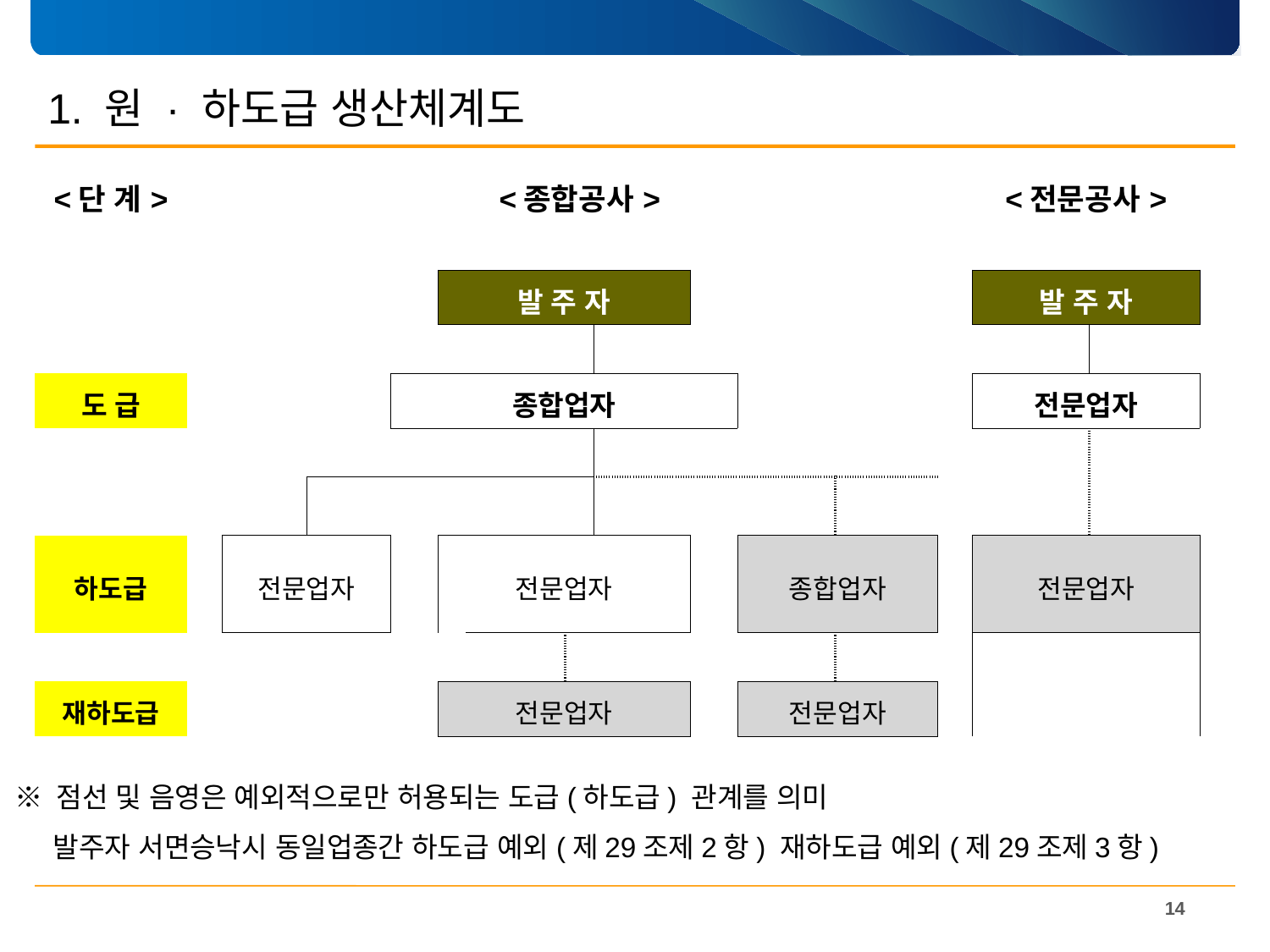

# 1. 원 · 하도급 생산체계도
| <단 계> |  | <종합공사> |  |  |  |  |  |  |  |  |  |  |  | <전문공사> |  |  |  |  |  |
| --- | --- | --- | --- | --- | --- | --- | --- | --- | --- | --- | --- | --- | --- | --- | --- | --- | --- | --- | --- |
|  |  |  |  |  |  |  |  |  |  |  |  |  |  |  |  |  |  |  |  |
|  |  |  |  |  |  |  | 발 주 자 |  |  |  |  |  |  |  | 발 주 자 |  |  |  |  |
|  |  |  |  |  |  |  |  |  |  |  |  |  |  |  |  |  |  |  |  |
| 도 급 |  |  |  |  |  | 종합업자 |  |  |  |  |  |  |  |  | 전문업자 |  |  |  |  |
|  |  |  |  |  |  |  |  |  |  |  |  |  |  |  |  |  |  |  |  |
|  |  |  |  |  |  |  |  |  |  |  |  |  |  |  |  |  |  |  |  |
| 하도급 |  | 전문업자 |  |  |  |  | 전문업자 |  |  |  |  | 종합업자 |  |  | 전문업자 |  |  |  |  |
|  |  |  |  |  |  |  |  |  |  |  |  |  |  |  |  |  |  |  |  |
|  |  |  |  |  |  |  |  |  |  |  |  |  |  |  |  |  |  |  |  |
| 재하도급 |  |  |  |  |  |  | 전문업자 |  |  |  |  | 전문업자 |  |  |  |  |  |  |  |
※ 점선 및 음영은 예외적으로만 허용되는 도급(하도급) 관계를 의미
    발주자 서면승낙시 동일업종간 하도급 예외(제29조제2항) 재하도급 예외(제29조제3항)